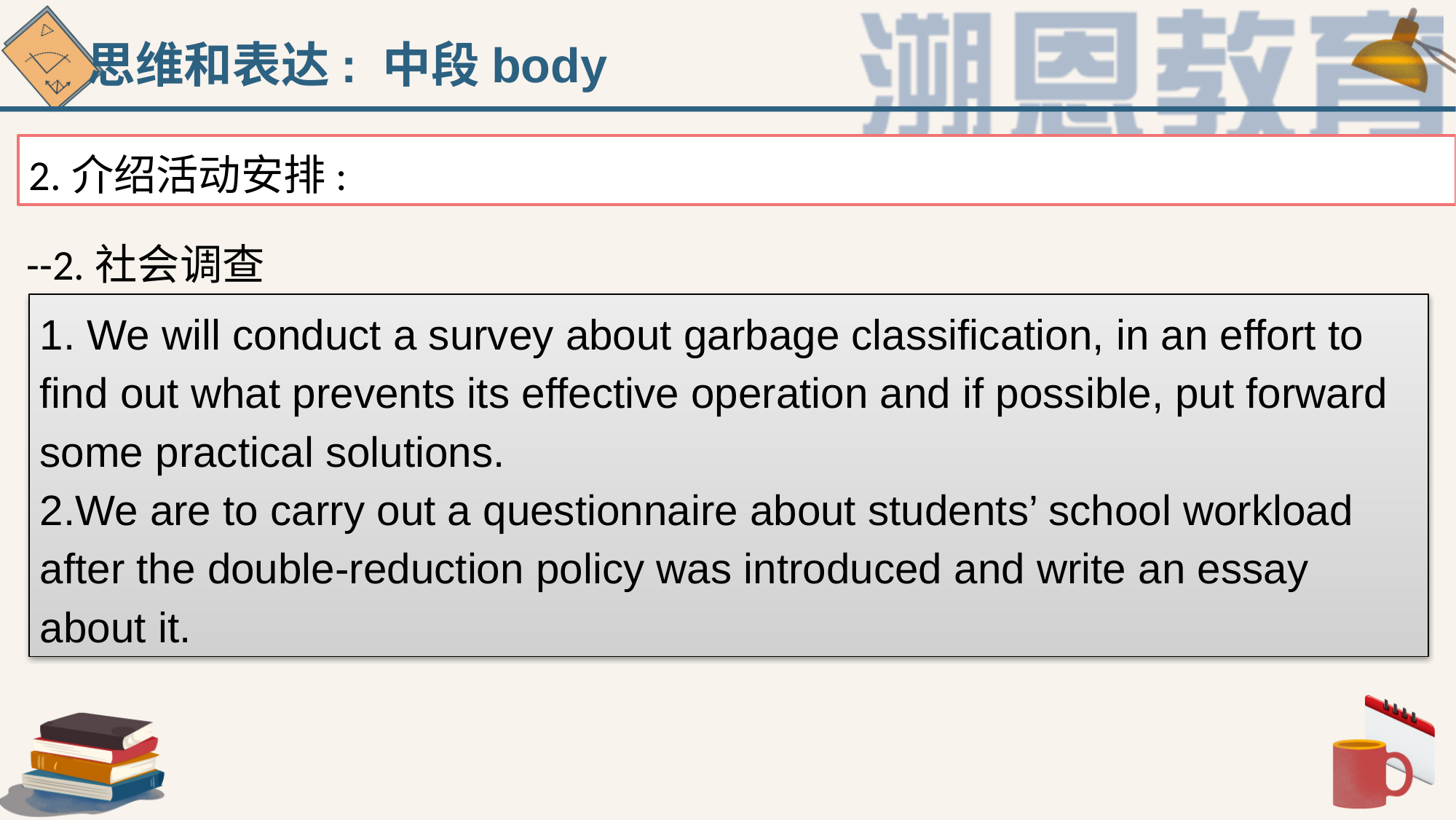

思维和表达: 中段body

2.介绍活动安排:
--2.社会调查
1. We will conduct a survey about garbage classification, in an effort to find out what prevents its effective operation and if possible, put forward some practical solutions.
2.We are to carry out a questionnaire about students’ school workload after the double-reduction policy was introduced and write an essay about it.